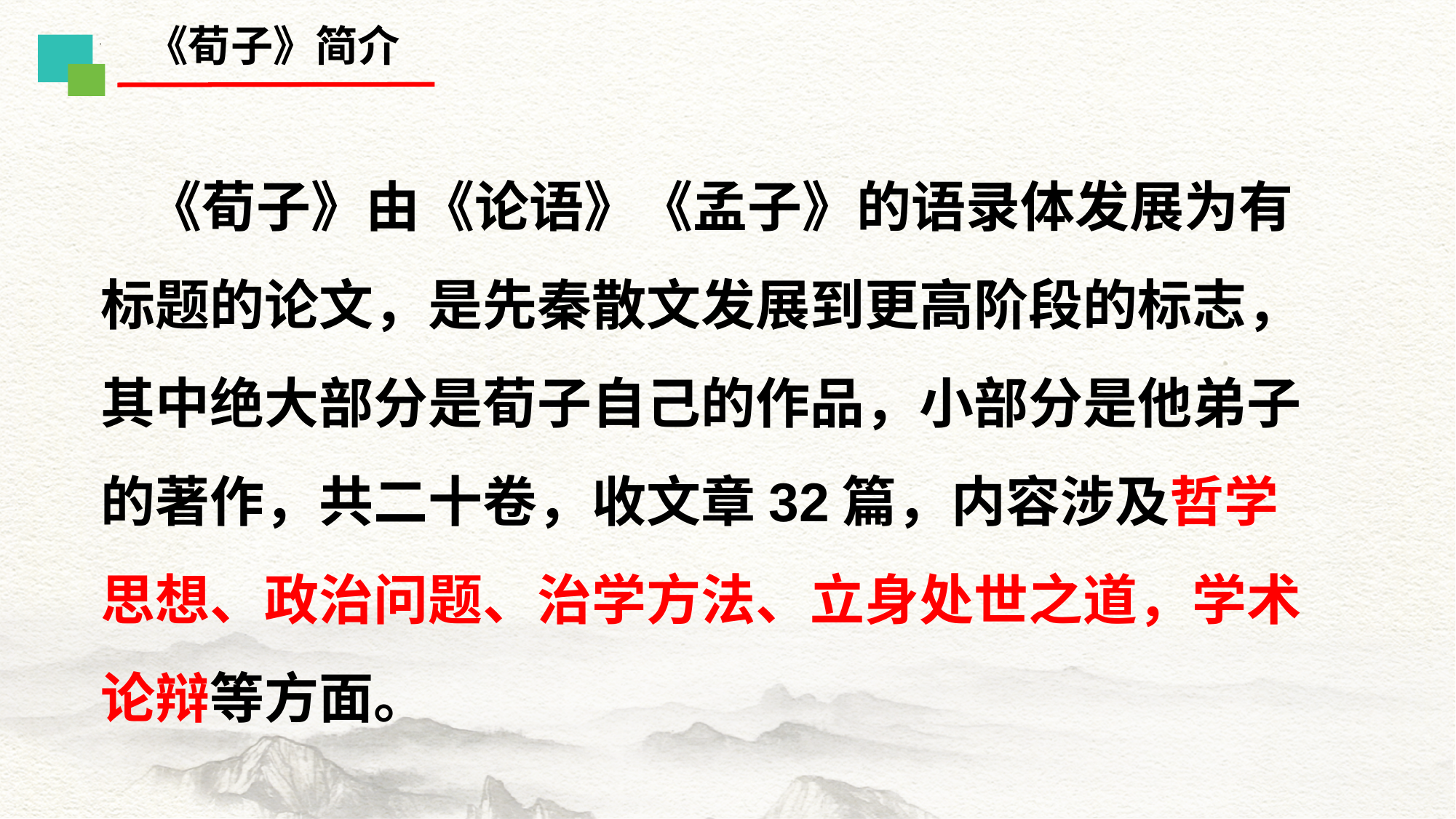

《荀子》简介

        《荀子》由《论语》《孟子》的语录体发展为有标题的论文，是先秦散文发展到更高阶段的标志，其中绝大部分是荀子自己的作品，小部分是他弟子的著作，共二十卷，收文章32篇，内容涉及哲学思想、政治问题、治学方法、立身处世之道，学术论辩等方面。